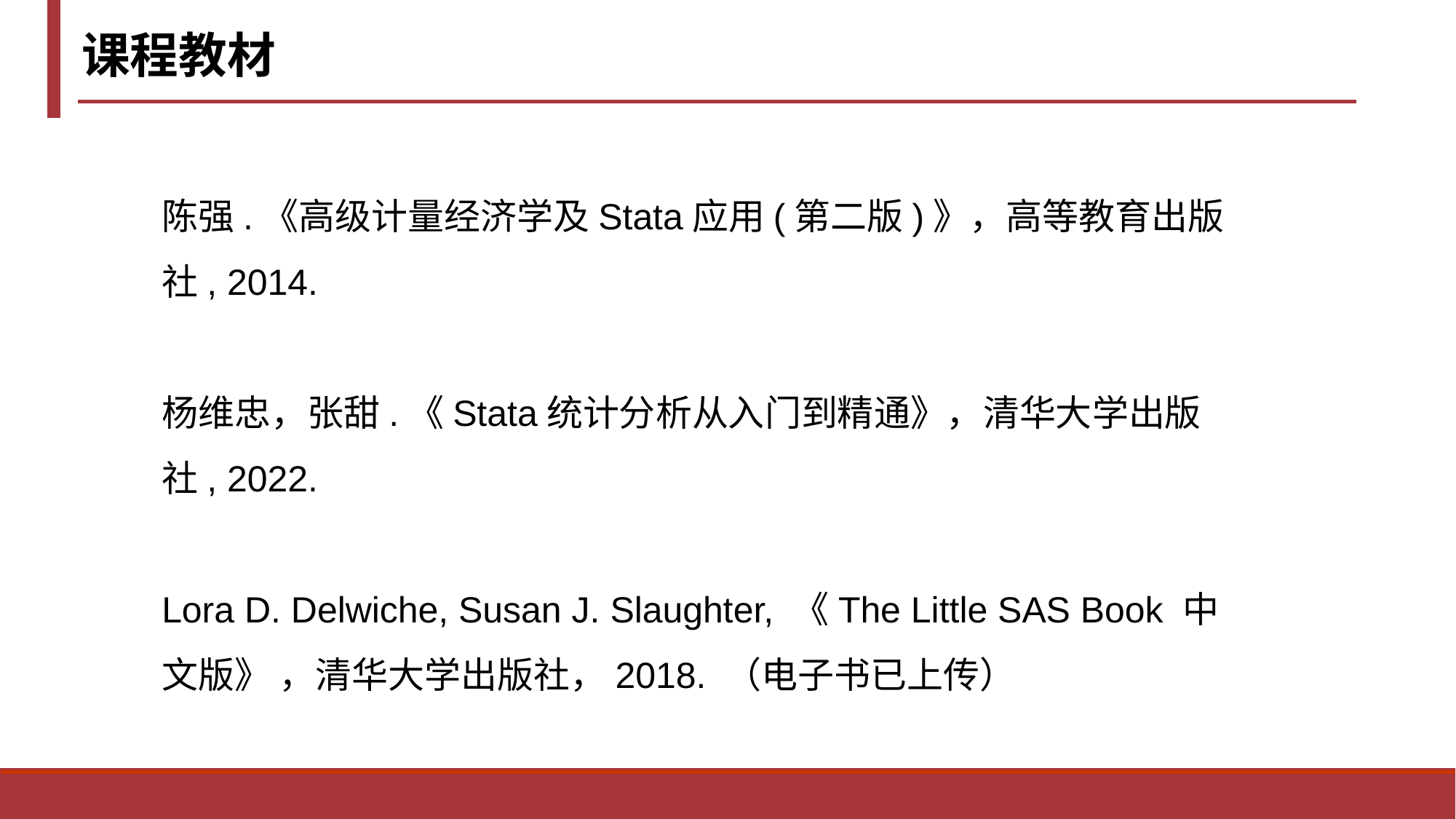

课程教材
陈强.《高级计量经济学及Stata应用(第二版)》，高等教育出版社, 2014.

杨维忠，张甜.《Stata统计分析从入门到精通》，清华大学出版社, 2022.

Lora D. Delwiche, Susan J. Slaughter, 《The Little SAS Book 中文版》 ，清华大学出版社，2018. （电子书已上传）